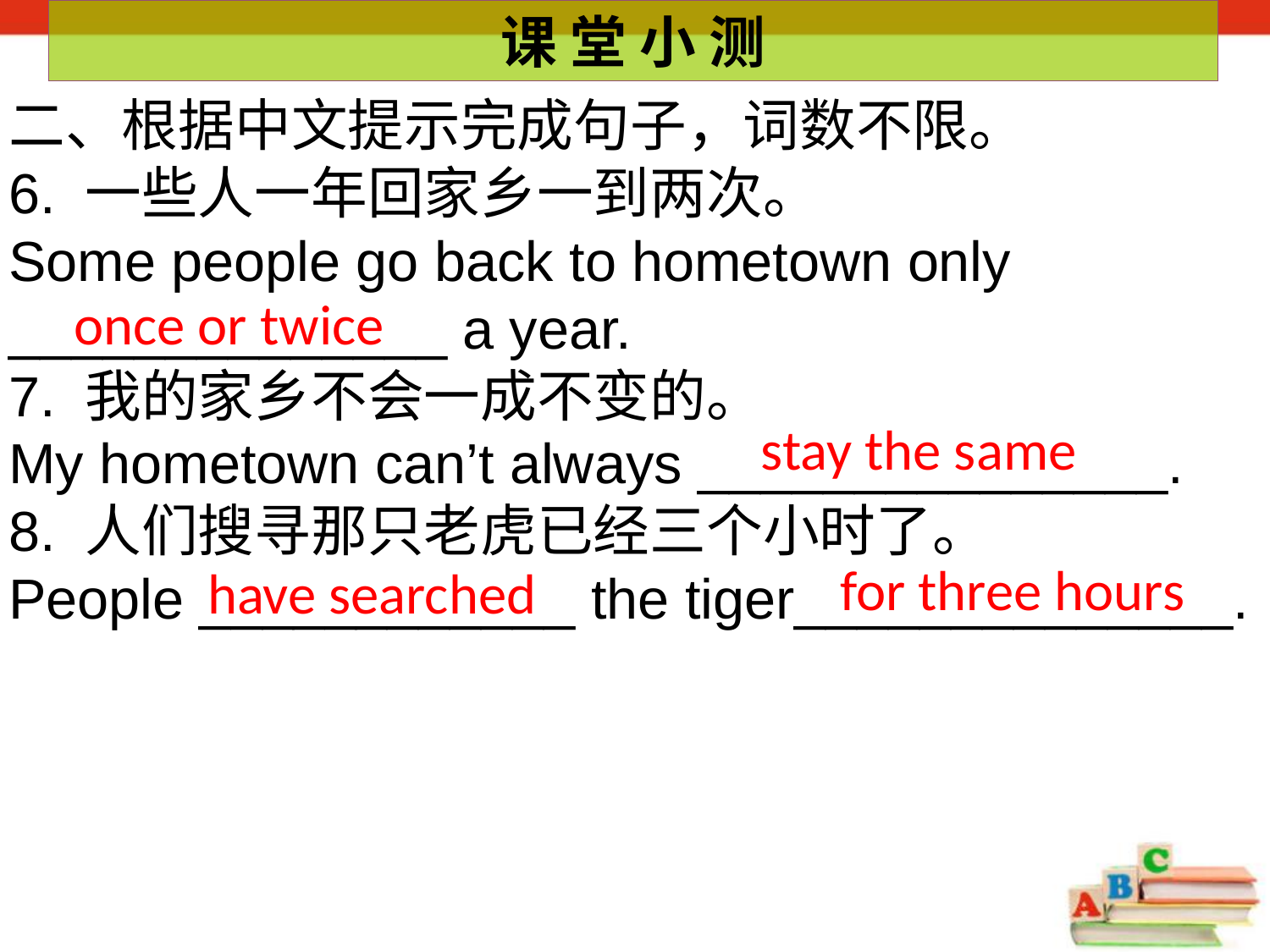

课 堂 小 测
二、根据中文提示完成句子，词数不限。
6. 一些人一年回家乡一到两次。
Some people go back to hometown only ______________ a year.
7. 我的家乡不会一成不变的。
My hometown can’t always _______________.
8. 人们搜寻那只老虎已经三个小时了。
People ____________ the tiger______________.
 once or twice
stay the same
for three hours
 have searched